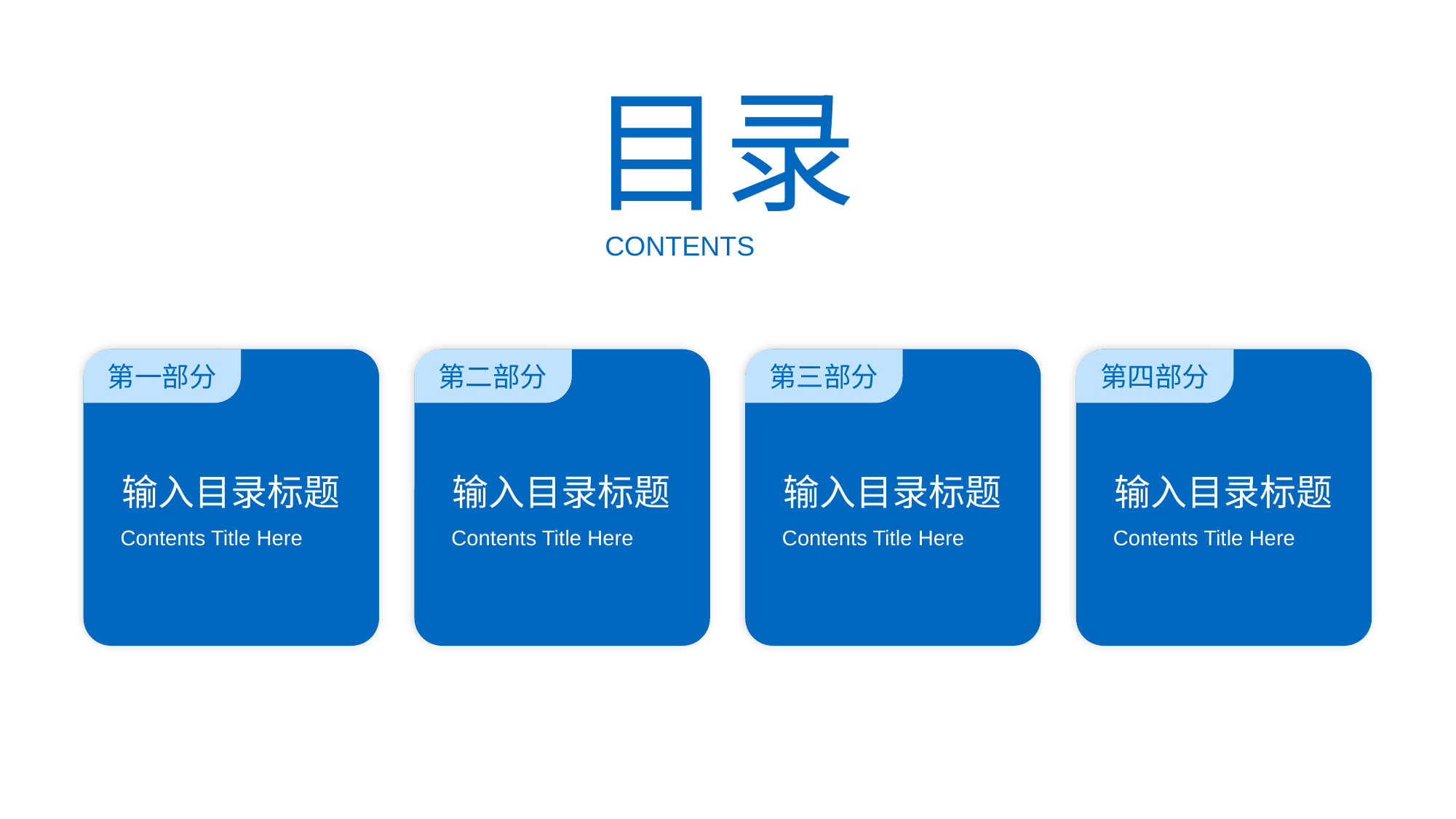

目录
CONTENTS

第一部分
第二部分
第三部分
第四部分
输入目录标题
输入目录标题
输入目录标题
输入目录标题
Contents Title Here
Contents Title Here
Contents Title Here
Contents Title Here